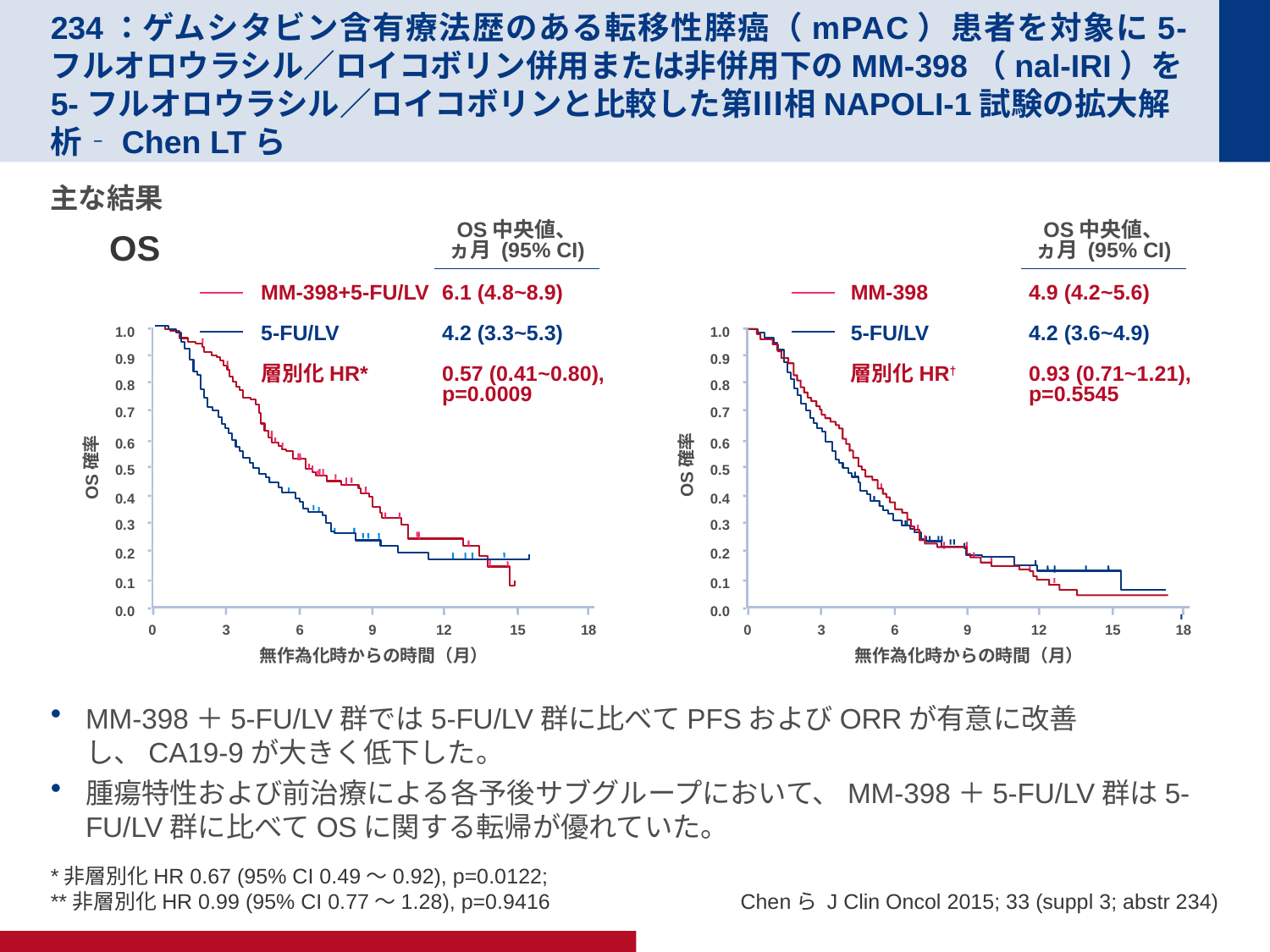

# 234：ゲムシタビン含有療法歴のある転移性膵癌（mPAC）患者を対象に5-フルオロウラシル／ロイコボリン併用または非併用下のMM-398（nal-IRI）を5-フルオロウラシル／ロイコボリンと比較した第Ⅲ相NAPOLI-1試験の拡大解析‐Chen LTら
主な結果
MM-398＋5-FU/LV群では5-FU/LV群に比べてPFSおよびORRが有意に改善し、CA19-9が大きく低下した。
腫瘍特性および前治療による各予後サブグループにおいて、MM-398＋5-FU/LV群は5-FU/LV群に比べてOSに関する転帰が優れていた。

OS中央値、
ヵ月 (95% CI)
OS中央値、
ヵ月 (95% CI)
OS
MM-398+5-FU/LV

5-FU/LV

層別化HR*
6.1 (4.8~8.9)

4.2 (3.3~5.3)

0.57 (0.41~0.80),
p=0.0009
MM-398

5-FU/LV

層別化HR†
4.9 (4.2~5.6)

4.2 (3.6~4.9)

0.93 (0.71~1.21),
p=0.5545
1.0
1.0

0.9
0.9

0.8
0.8
0.7
0.7
0.6
0.6
OS確率
OS確率
0.5
0.5
0.4
0.4
0.3
0.3
0.2
0.2
0.1
0.1
0.0
0.0
0
3
6
9
12
15
18
0
3
6
9
12
15
18
無作為化時からの時間（月）
無作為化時からの時間（月）
*非層別化HR 0.67 (95% CI 0.49～0.92), p=0.0122;
**非層別化HR 0.99 (95% CI 0.77～1.28), p=0.9416
Chenら J Clin Oncol 2015; 33 (suppl 3; abstr 234)